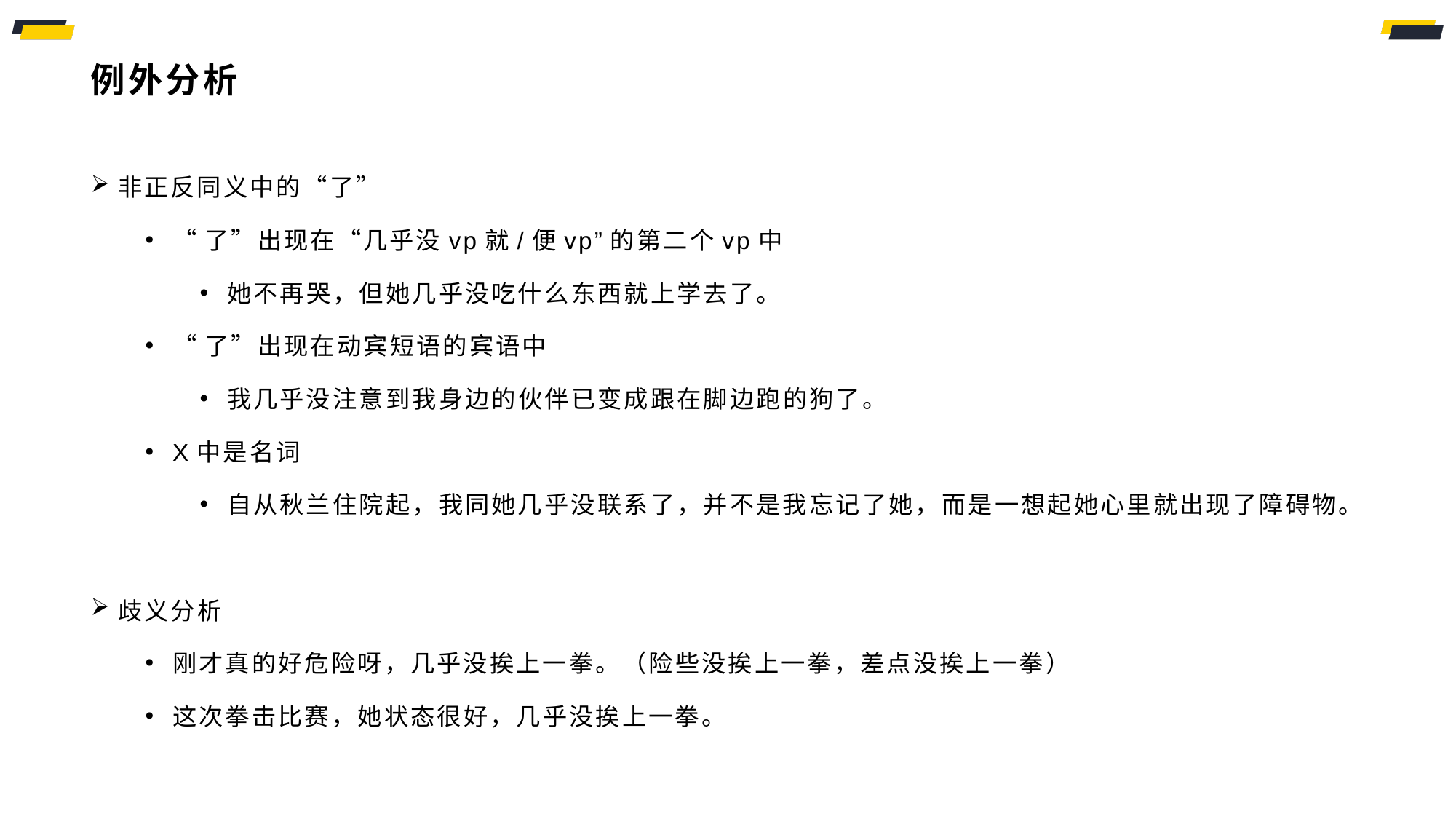

# 例外分析

非正反同义中的“了”
“了”出现在“几乎没vp就/便vp”的第二个vp中
她不再哭，但她几乎没吃什么东西就上学去了。
“了”出现在动宾短语的宾语中
我几乎没注意到我身边的伙伴已变成跟在脚边跑的狗了。
X中是名词
自从秋兰住院起，我同她几乎没联系了，并不是我忘记了她，而是一想起她心里就出现了障碍物。

歧义分析
刚才真的好危险呀，几乎没挨上一拳。（险些没挨上一拳，差点没挨上一拳）
这次拳击比赛，她状态很好，几乎没挨上一拳。